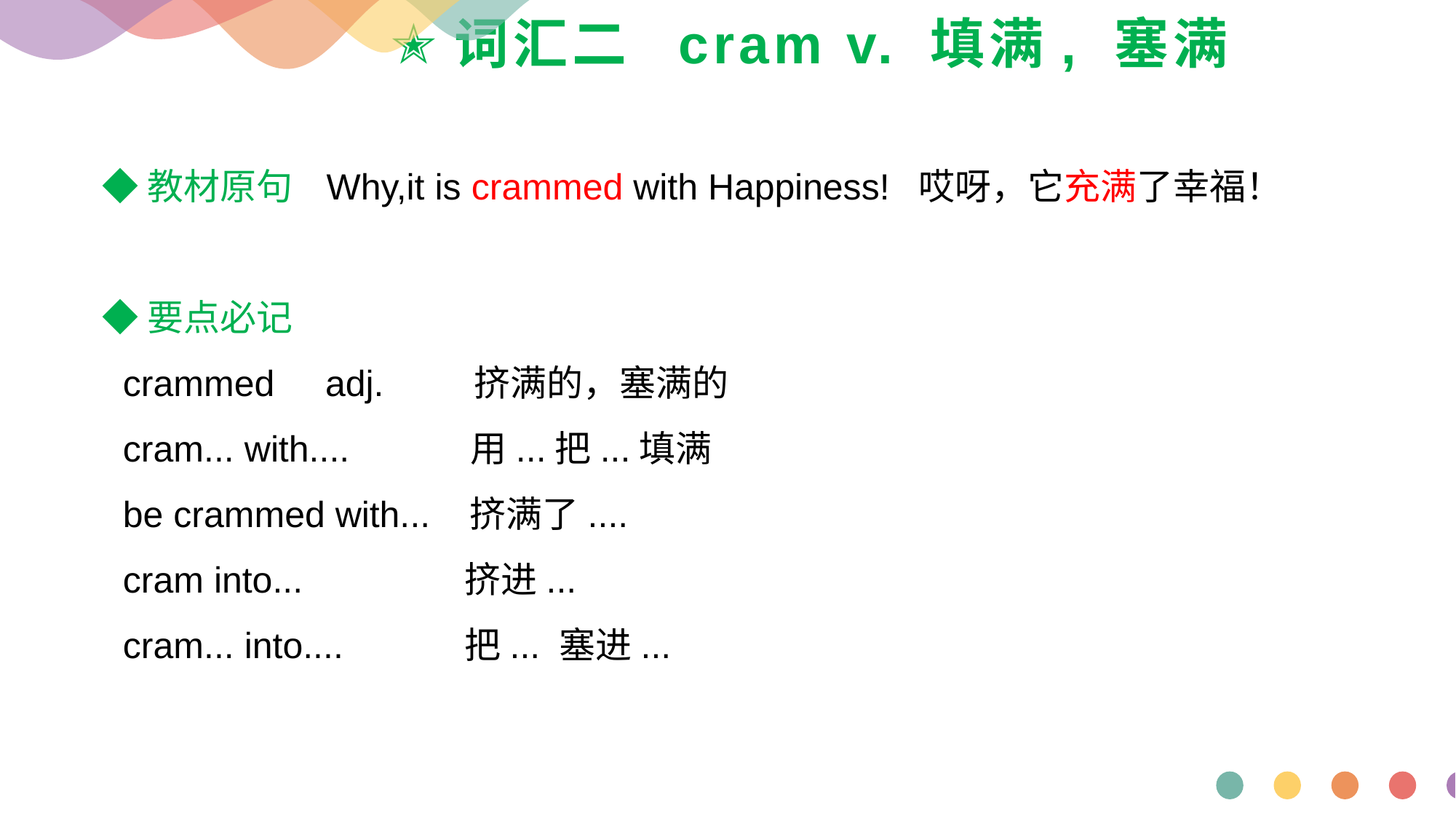

# ✭词汇二  cram v. 填满, 塞满

◆教材原句   Why,it is crammed with Happiness!  哎呀，它充满了幸福！

◆要点必记
  crammed     adj.        挤满的，塞满的
  cram... with....           用...把...填满
  be crammed with...   挤满了....
  cram into...               挤进...
  cram... into....           把... 塞进...